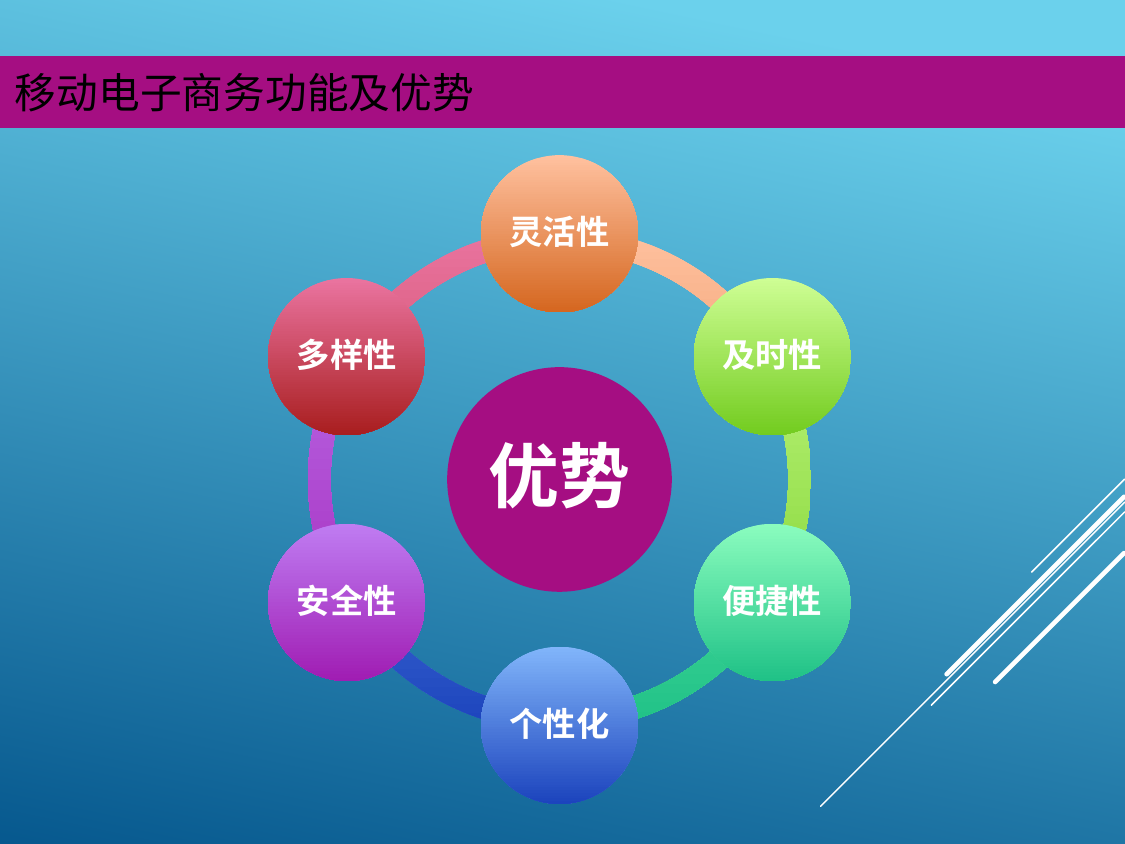

移动电子商务功能及优势
优势
灵活性
及时性
便捷性
个性化
安全性
多样性